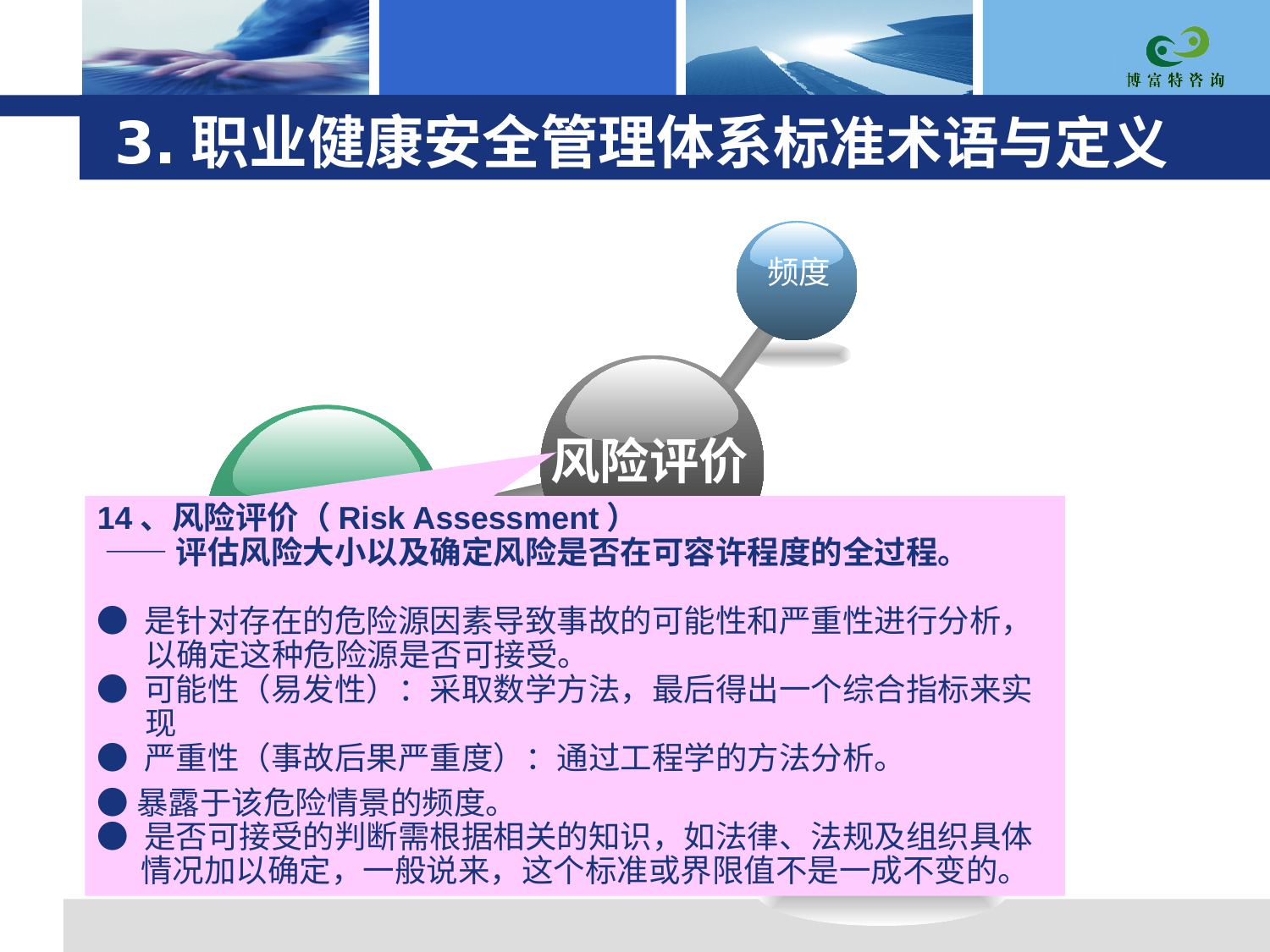

# 3.职业健康安全管理体系标准术语与定义

频度

可能性
风险评价
14、风险评价（Risk Assessment）
 ——评估风险大小以及确定风险是否在可容许程度的全过程。

● 是针对存在的危险源因素导致事故的可能性和严重性进行分析，以确定这种危险源是否可接受。
● 可能性（易发性）：采取数学方法，最后得出一个综合指标来实现
● 严重性（事故后果严重度）：通过工程学的方法分析。
●暴露于该危险情景的频度。
● 是否可接受的判断需根据相关的知识，如法律、法规及组织具体
     情况加以确定，一般说来，这个标准或界限值不是一成不变的。

严重性